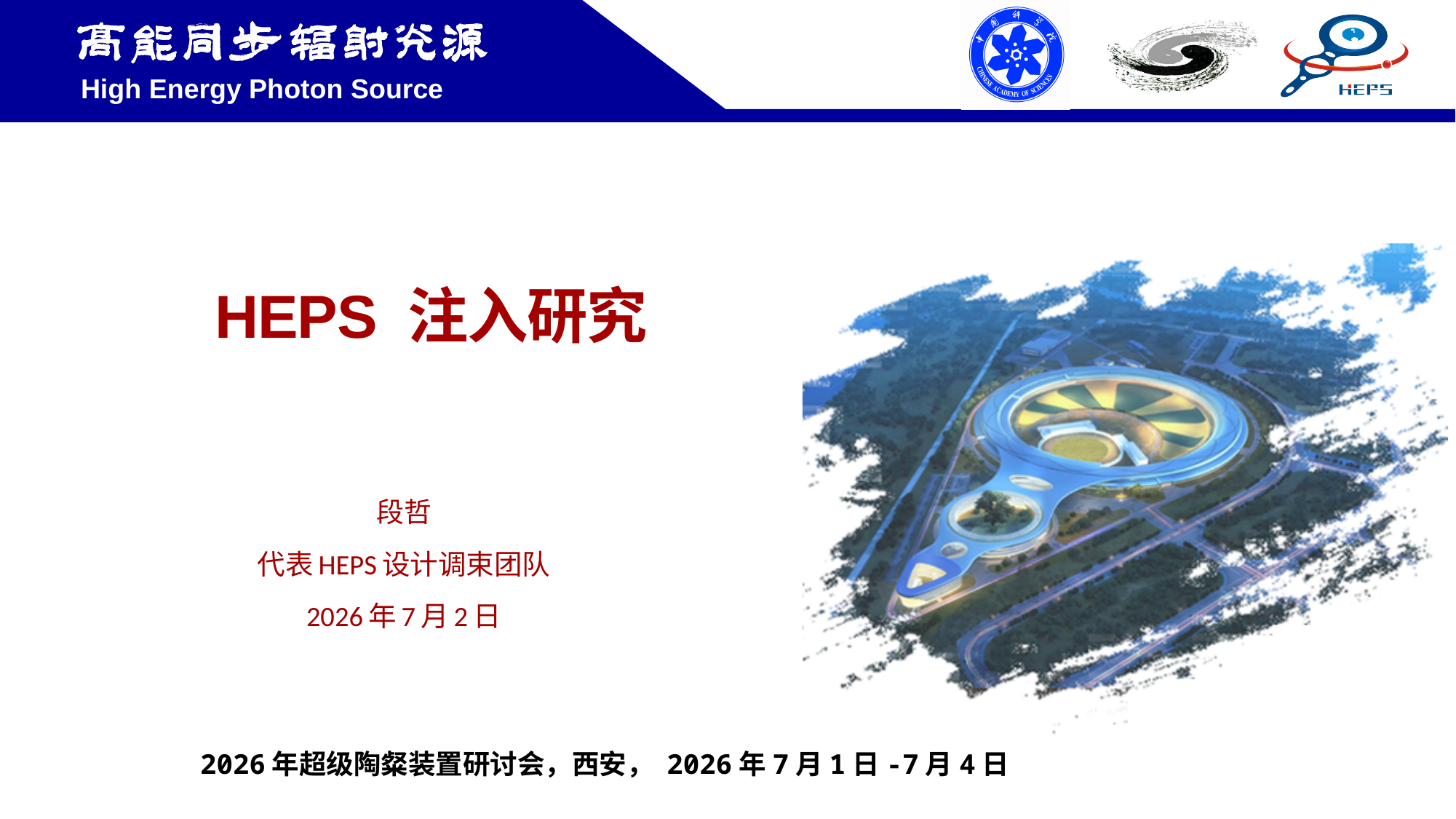

# HEPS 注入研究
段哲
代表HEPS设计调束团队
2026年7月2日
2026年超级陶粲装置研讨会，西安， 2026年7月1日-7月4日